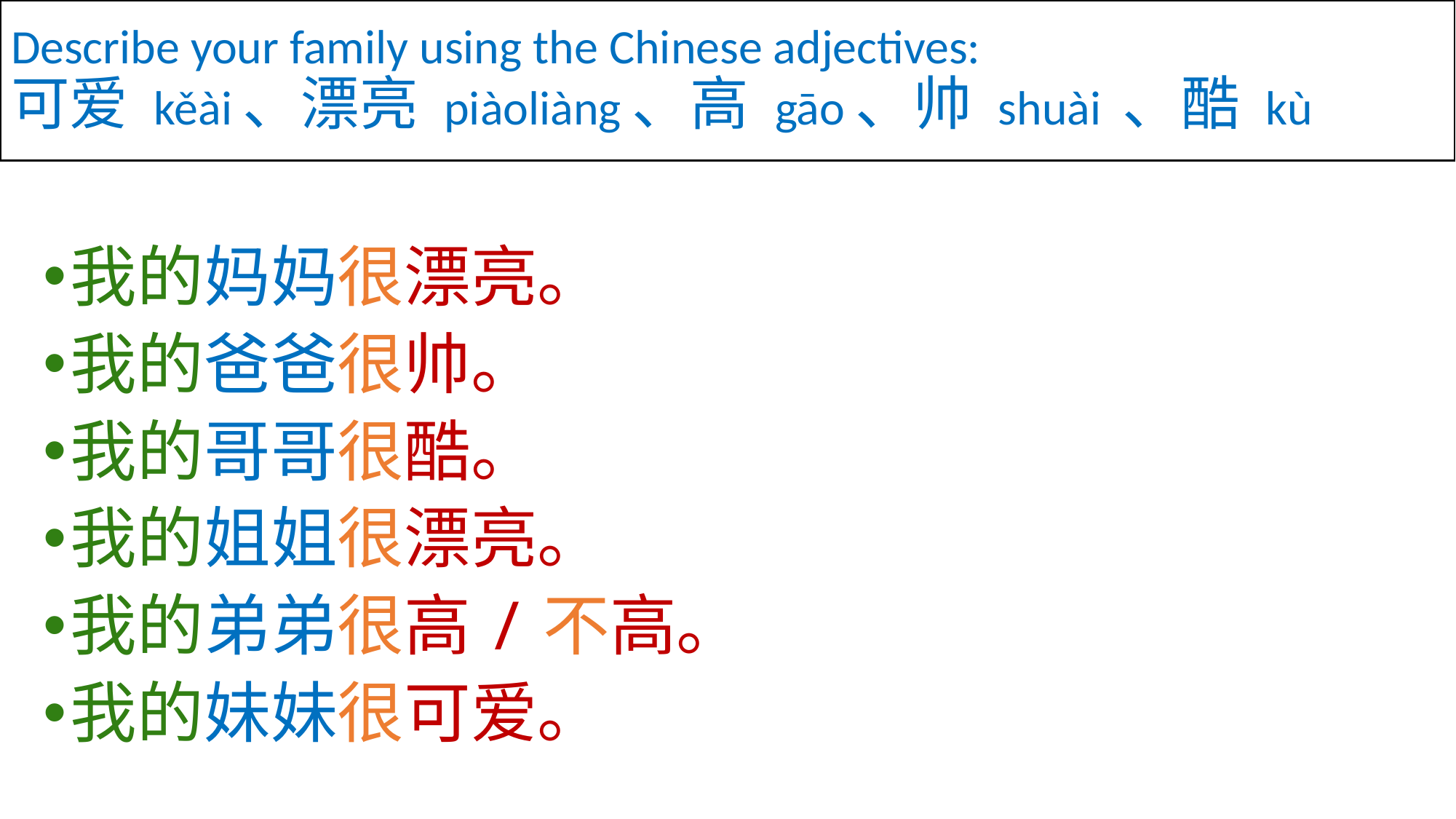

# Describe your family using the Chinese adjectives: 可爱 kěài、漂亮 piàoliàng、高 gāo、帅 shuài 、酷 kù
我的妈妈很漂亮。
我的爸爸很帅。
我的哥哥很酷。
我的姐姐很漂亮。
我的弟弟很高/不高。
我的妹妹很可爱。